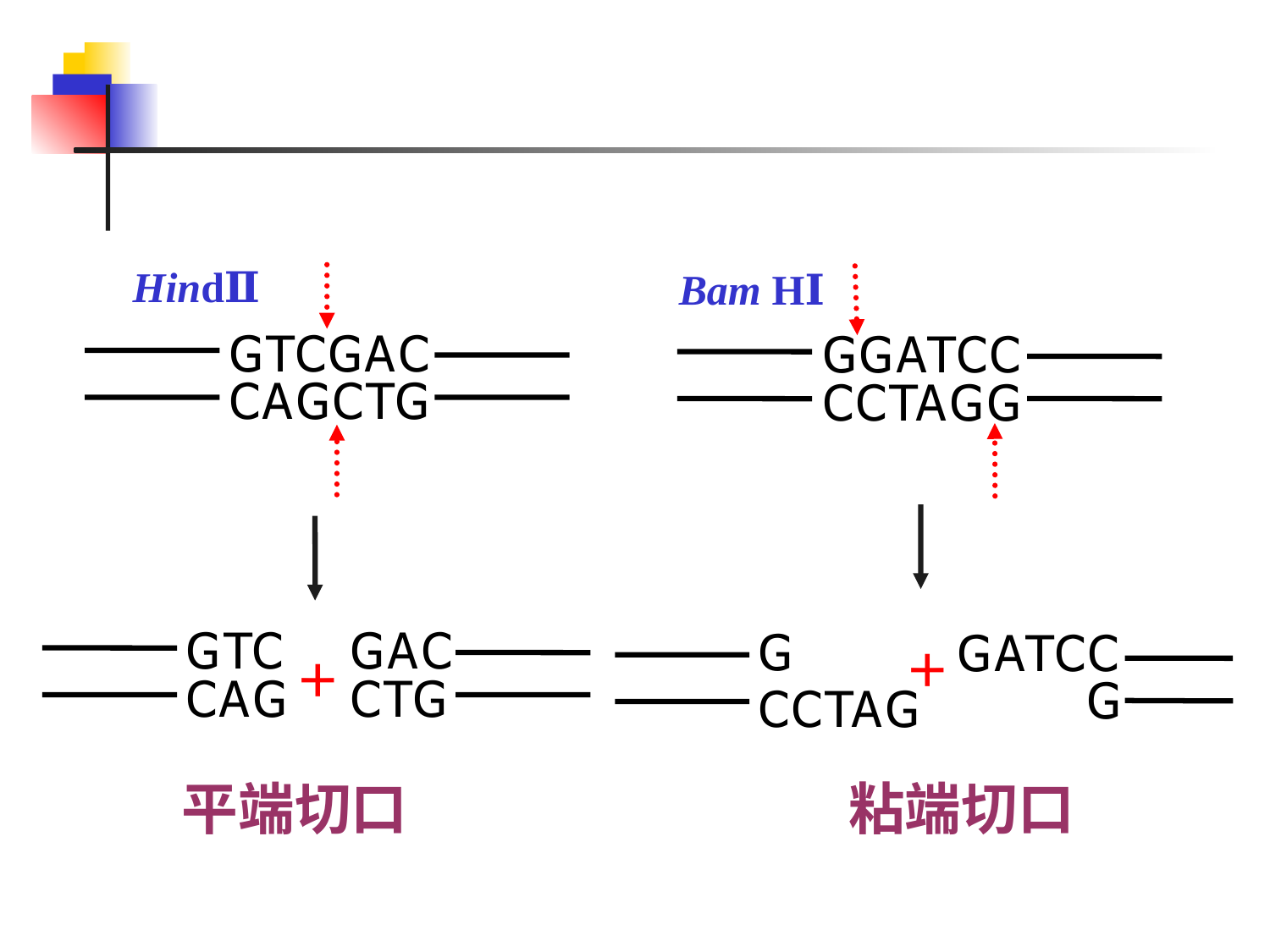

HindⅡ
Bam HⅠ

GTCGAC
CAGCTG

GGATCC
CCTAGG

GTC
CAG

GAC
CTG

GATCC
         G

+
+
G
CCTAG

平端切口
粘端切口